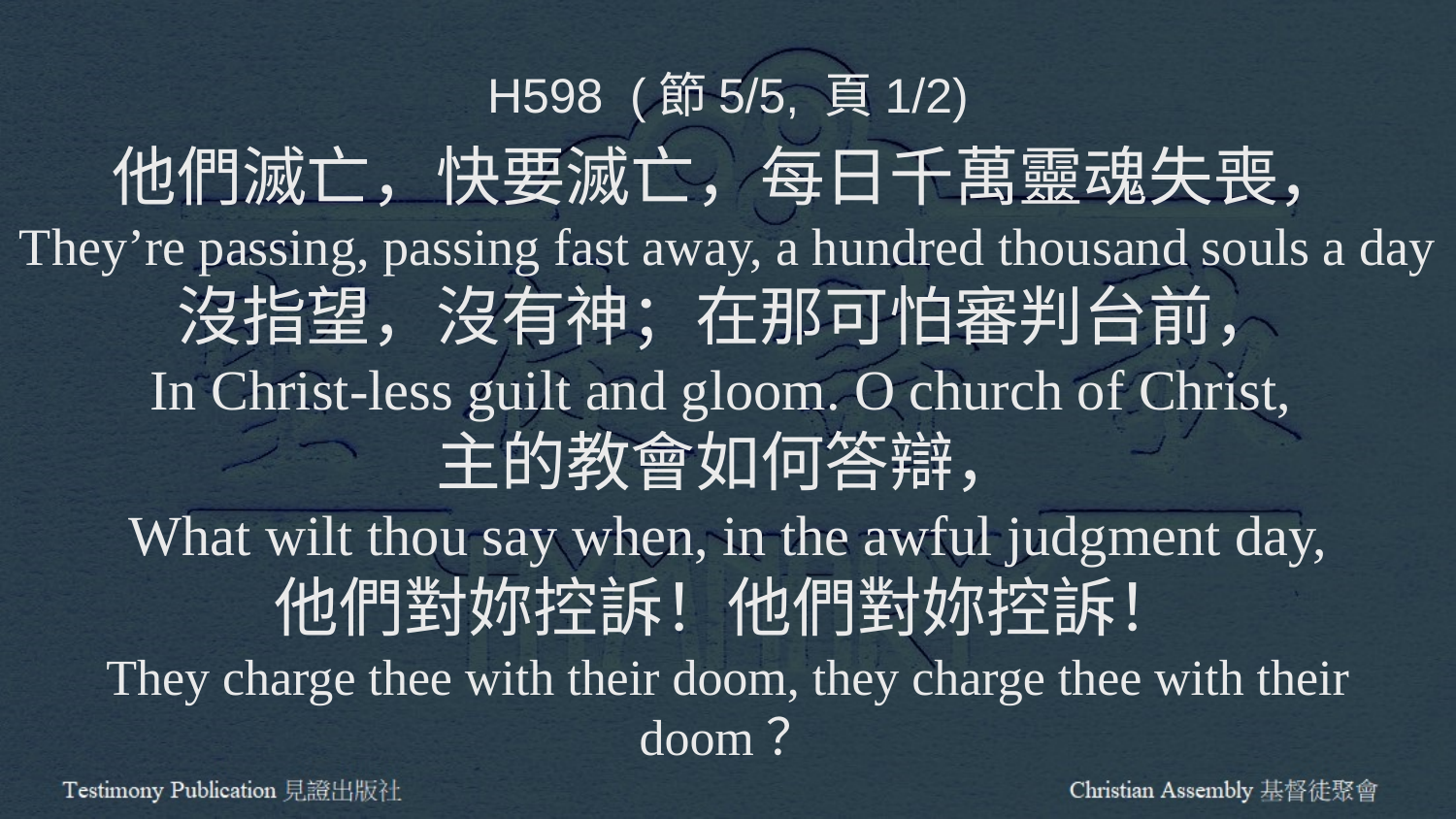

H598  (節5/5, 頁1/2)
他們滅亡，快要滅亡，每日千萬靈魂失喪，
They’re passing, passing fast away, a hundred thousand souls a day
沒指望，沒有神；在那可怕審判台前，
In Christ-less guilt and gloom. O church of Christ,
主的教會如何答辯，
What wilt thou say when, in the awful judgment day,
他們對妳控訴！他們對妳控訴！
They charge thee with their doom, they charge thee with their doom？